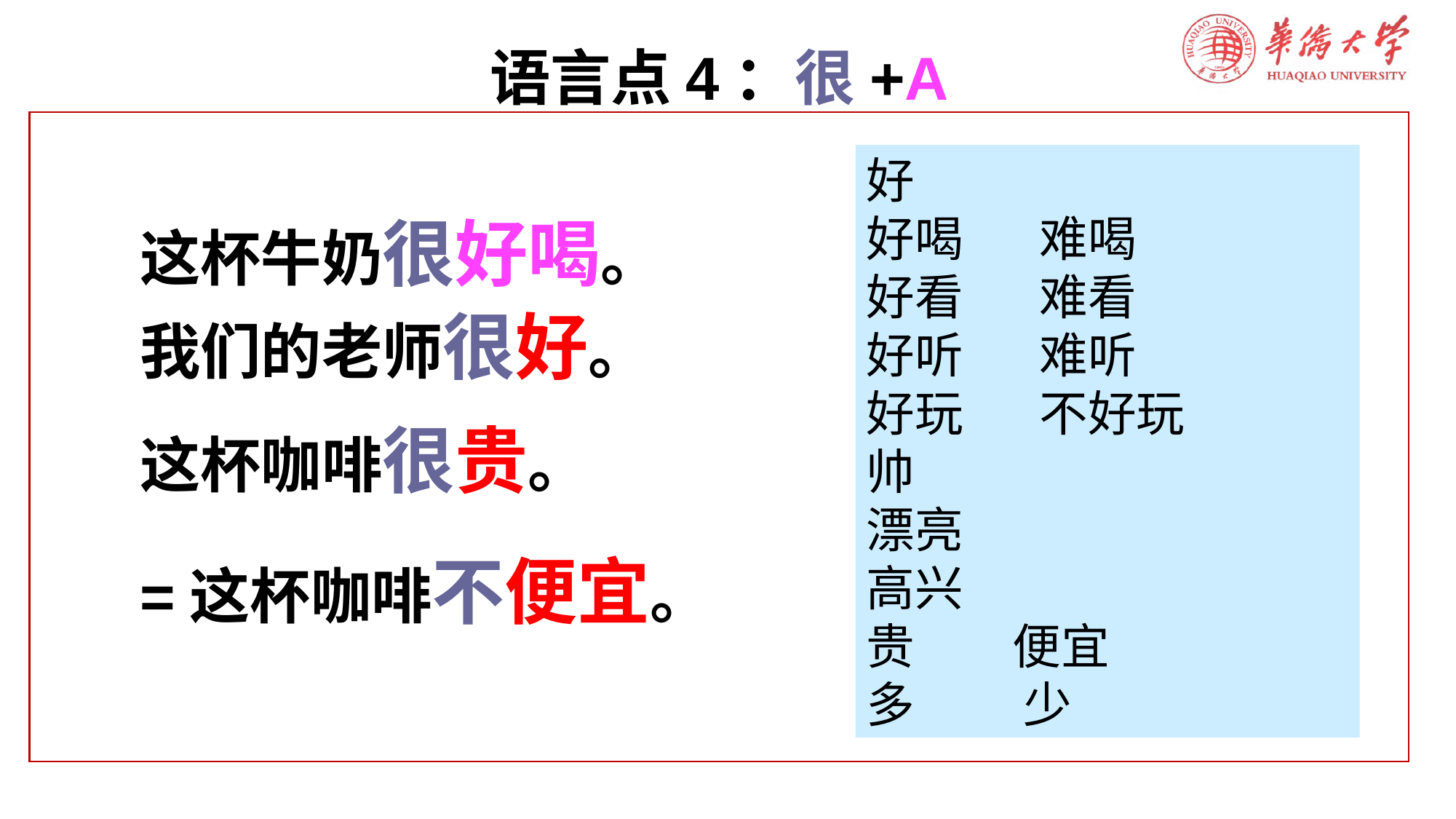

语言点4：很+A

好
好喝       难喝
好看       难看
好听       难听
好玩       不好玩
帅
漂亮
高兴
贵         便宜
多          少
这杯牛奶很好喝。
我们的老师很好。
这杯咖啡很贵。
=这杯咖啡不便宜。